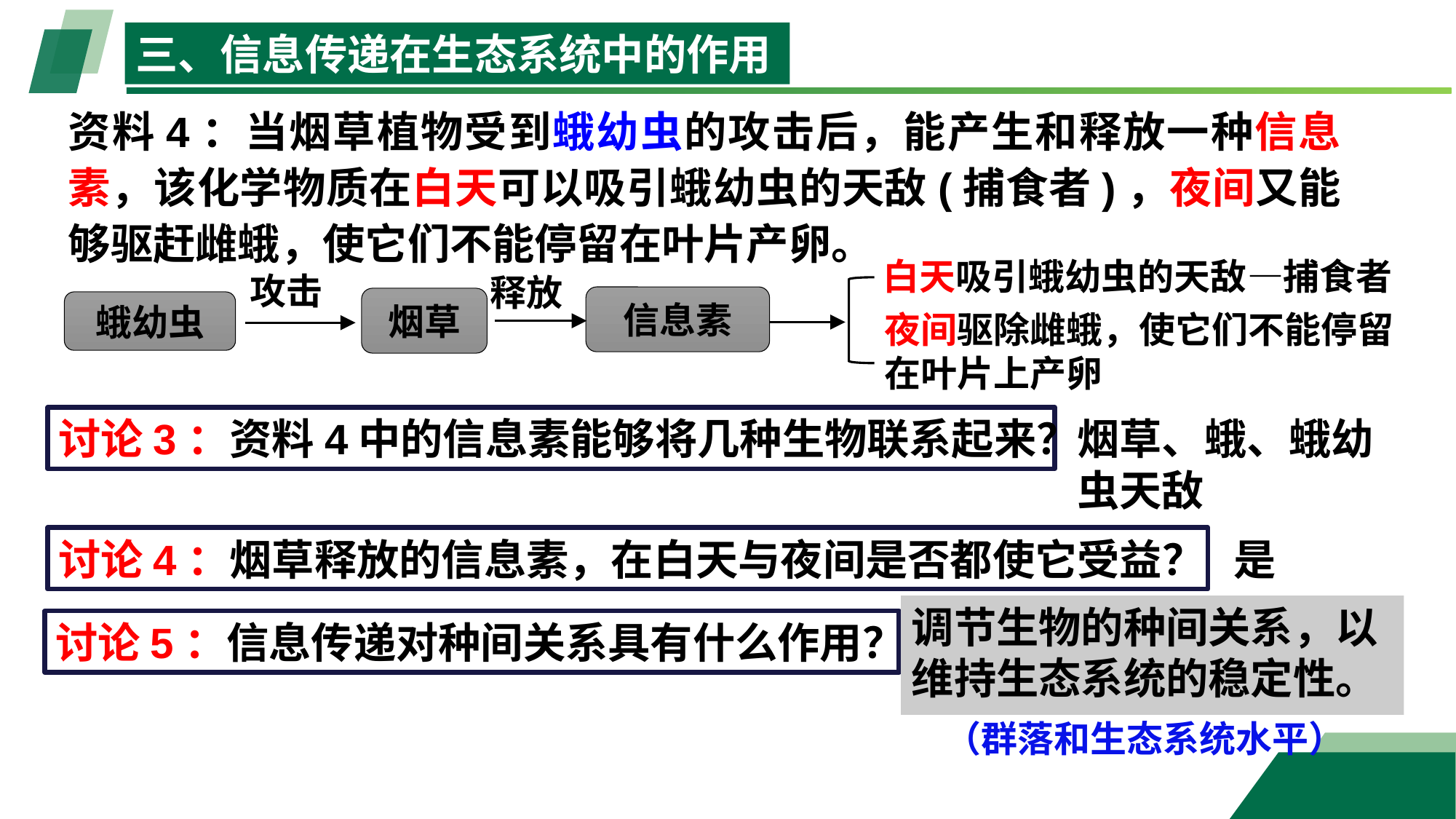

三、信息传递在生态系统中的作用

资料4：当烟草植物受到蛾幼虫的攻击后，能产生和释放一种信息素，该化学物质在白天可以吸引蛾幼虫的天敌(捕食者)，夜间又能够驱赶雌蛾，使它们不能停留在叶片产卵。
白天吸引蛾幼虫的天敌—捕食者
攻击
释放

信息素
烟草
蛾幼虫
夜间驱除雌蛾，使它们不能停留在叶片上产卵
讨论3：资料4中的信息素能够将几种生物联系起来？
烟草、蛾、蛾幼虫天敌
讨论4：烟草释放的信息素，在白天与夜间是否都使它受益？
是
调节生物的种间关系，以维持生态系统的稳定性。
讨论5：信息传递对种间关系具有什么作用？
（群落和生态系统水平）